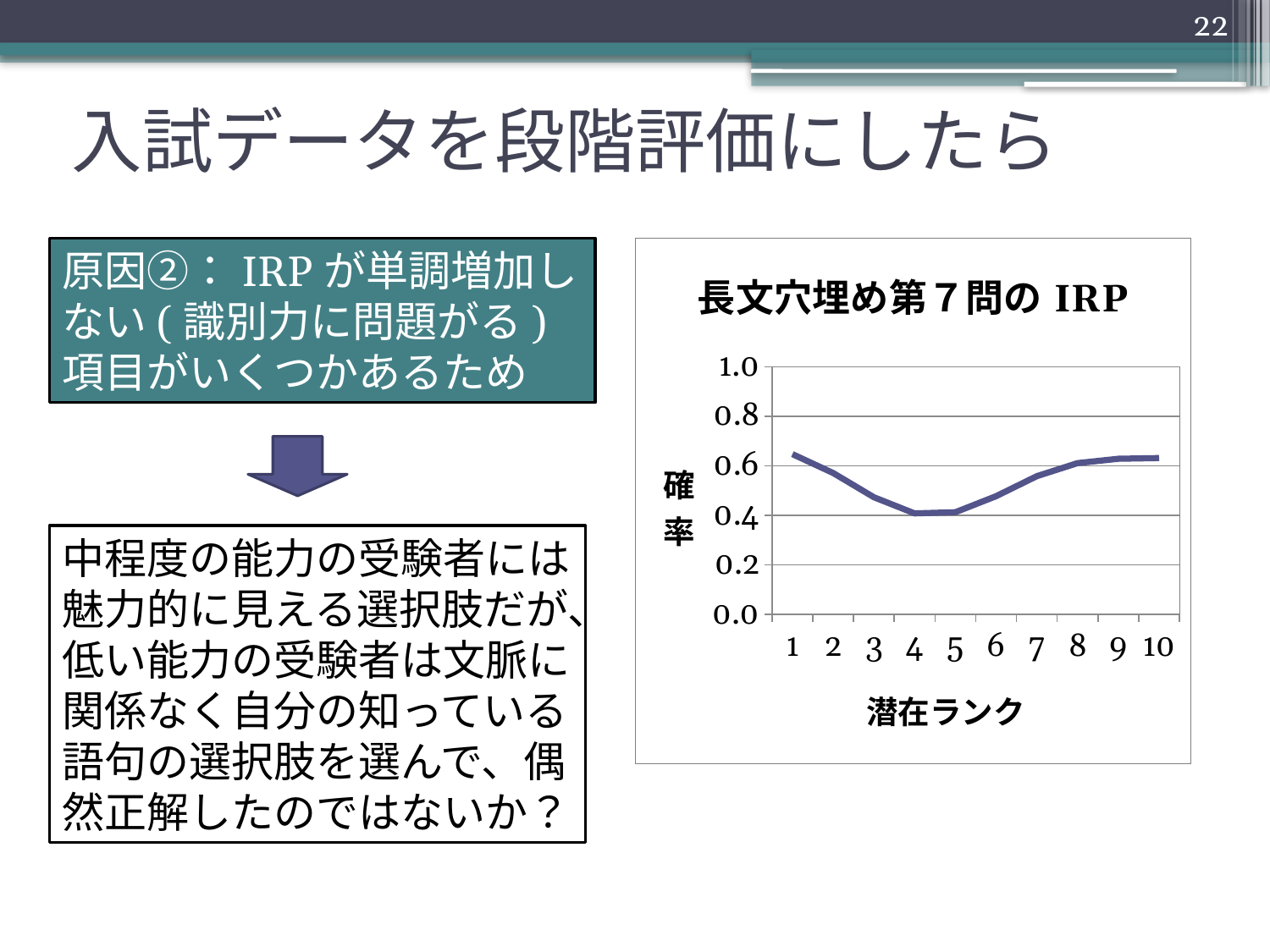

22
# 入試データを段階評価にしたら
原因②：IRPが単調増加しない(識別力に問題がる)項目がいくつかあるため

### Chart: 長文穴埋め第７問のIRP

| Category |  |
|---|---|
中程度の能力の受験者には魅力的に見える選択肢だが、低い能力の受験者は文脈に関係なく自分の知っている語句の選択肢を選んで、偶然正解したのではないか？